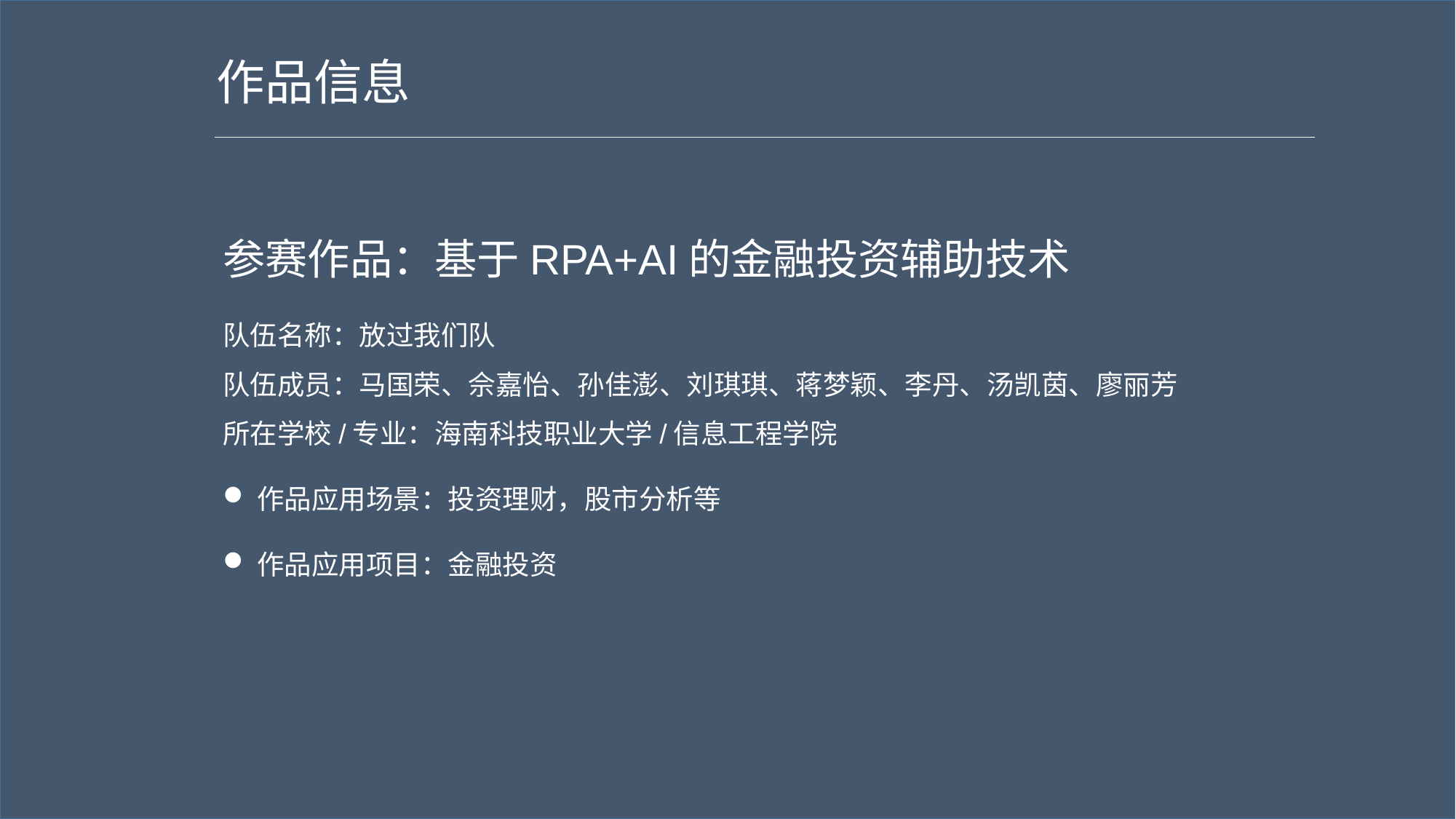

作品信息
参赛作品：基于RPA+AI的金融投资辅助技术
队伍名称：放过我们队
队伍成员：马国荣、佘嘉怡、孙佳澎、刘琪琪、蒋梦颖、李丹、汤凯茵、廖丽芳
所在学校/专业：海南科技职业大学/信息工程学院
作品应用场景：投资理财，股市分析等
作品应用项目：金融投资